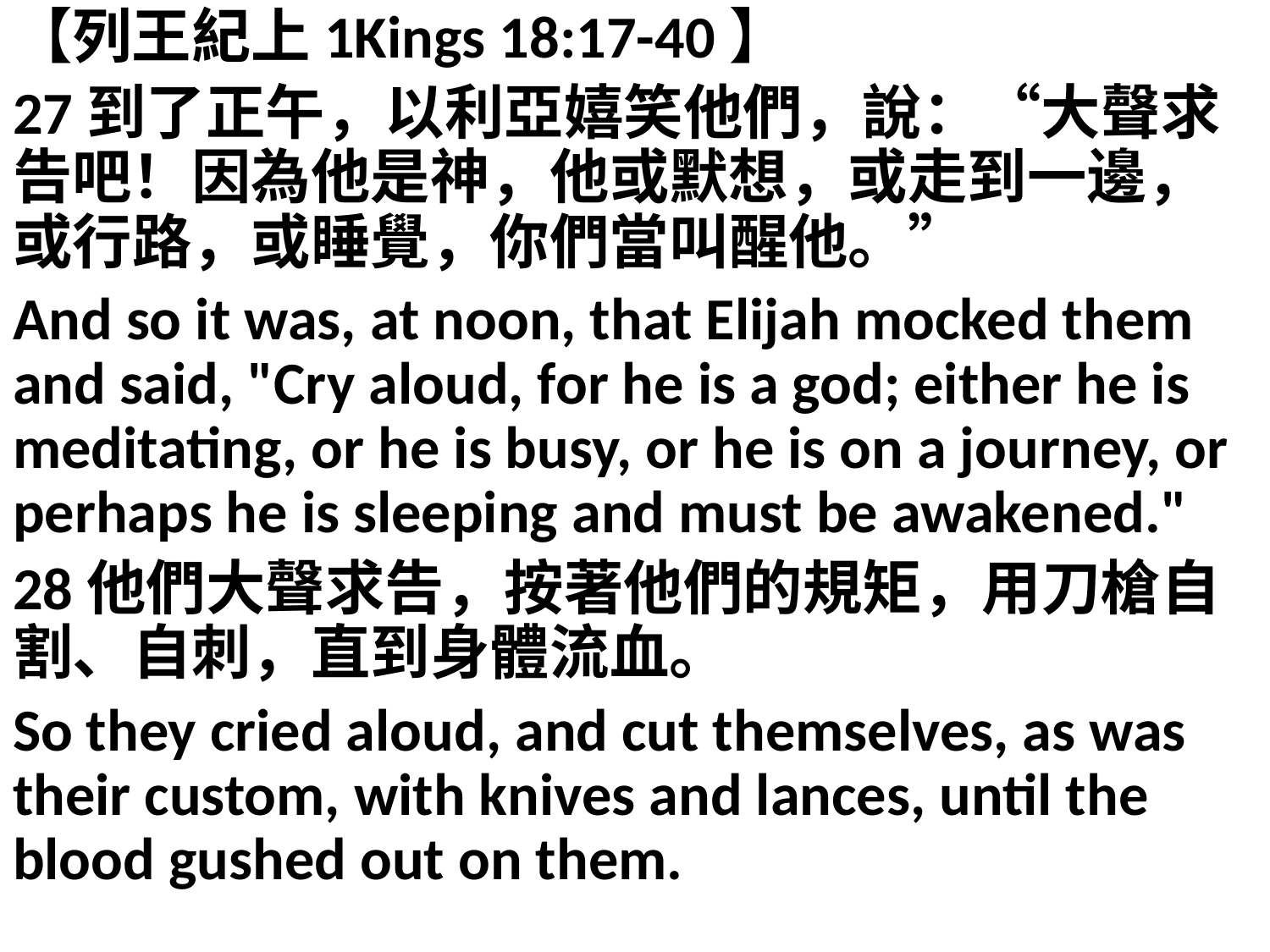

【列王紀上1Kings 18:17-40】
27到了正午，以利亞嬉笑他們，說：“大聲求告吧！因為他是神，他或默想，或走到一邊，或行路，或睡覺，你們當叫醒他。”
And so it was, at noon, that Elijah mocked them and said, "Cry aloud, for he is a god; either he is meditating, or he is busy, or he is on a journey, or perhaps he is sleeping and must be awakened."
28他們大聲求告，按著他們的規矩，用刀槍自割、自刺，直到身體流血。
So they cried aloud, and cut themselves, as was their custom, with knives and lances, until the blood gushed out on them.